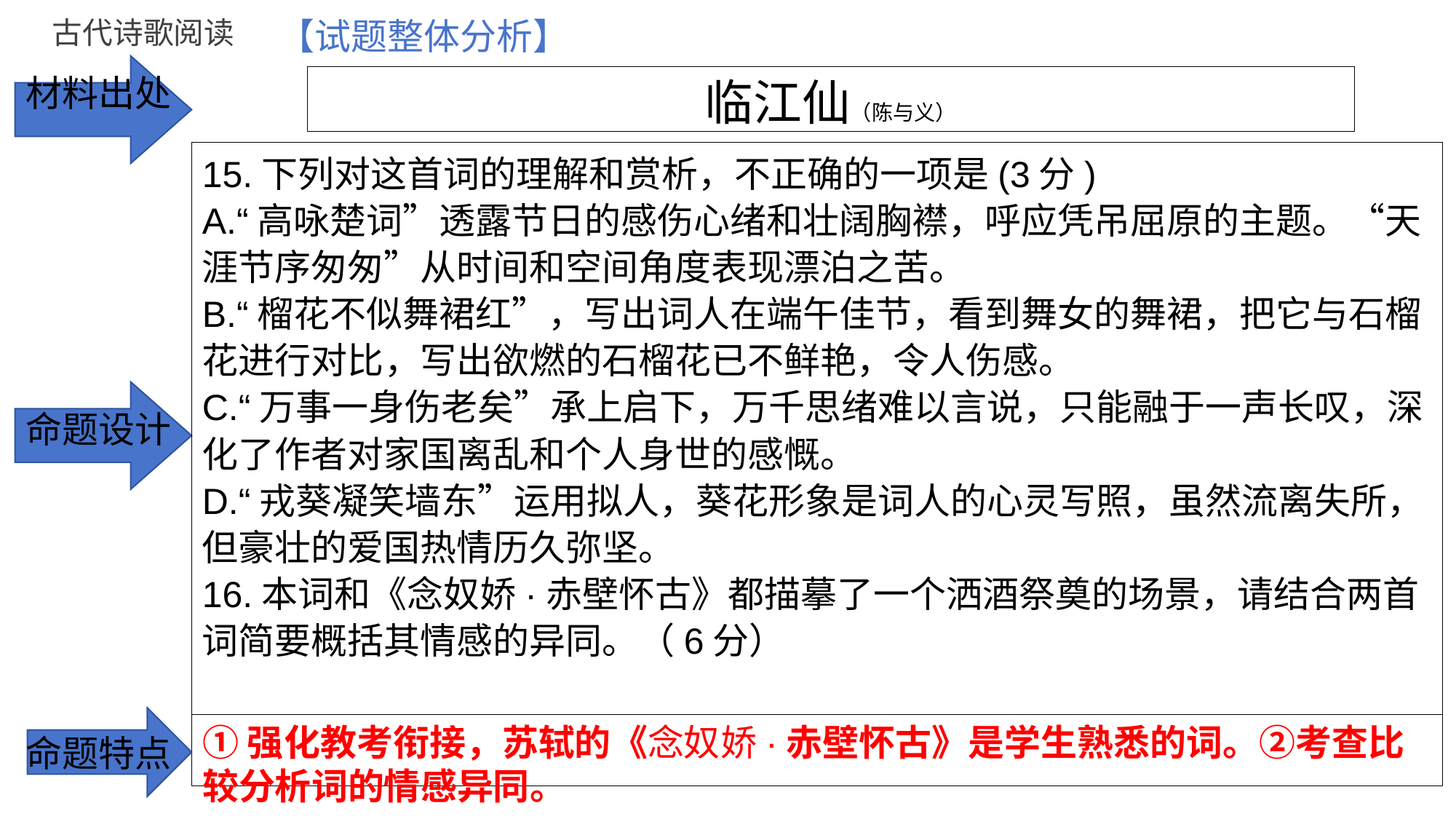

古代诗歌阅读
【试题整体分析】

材料出处
临江仙（陈与义）
15.下列对这首词的理解和赏析，不正确的一项是(3分)
A.“高咏楚词”透露节日的感伤心绪和壮阔胸襟，呼应凭吊屈原的主题。“天涯节序匆匆”从时间和空间角度表现漂泊之苦。
B.“榴花不似舞裙红”，写出词人在端午佳节，看到舞女的舞裙，把它与石榴花进行对比，写出欲燃的石榴花已不鲜艳，令人伤感。
C.“万事一身伤老矣”承上启下，万千思绪难以言说，只能融于一声长叹，深化了作者对家国离乱和个人身世的感慨。
D.“戎葵凝笑墙东”运用拟人，葵花形象是词人的心灵写照，虽然流离失所，但豪壮的爱国热情历久弥坚。
16.本词和《念奴娇·赤壁怀古》都描摹了一个洒酒祭奠的场景，请结合两首词简要概括其情感的异同。（6分）

命题设计

①强化教考衔接，苏轼的《念奴娇·赤壁怀古》是学生熟悉的词。②考查比较分析词的情感异同。
命题特点